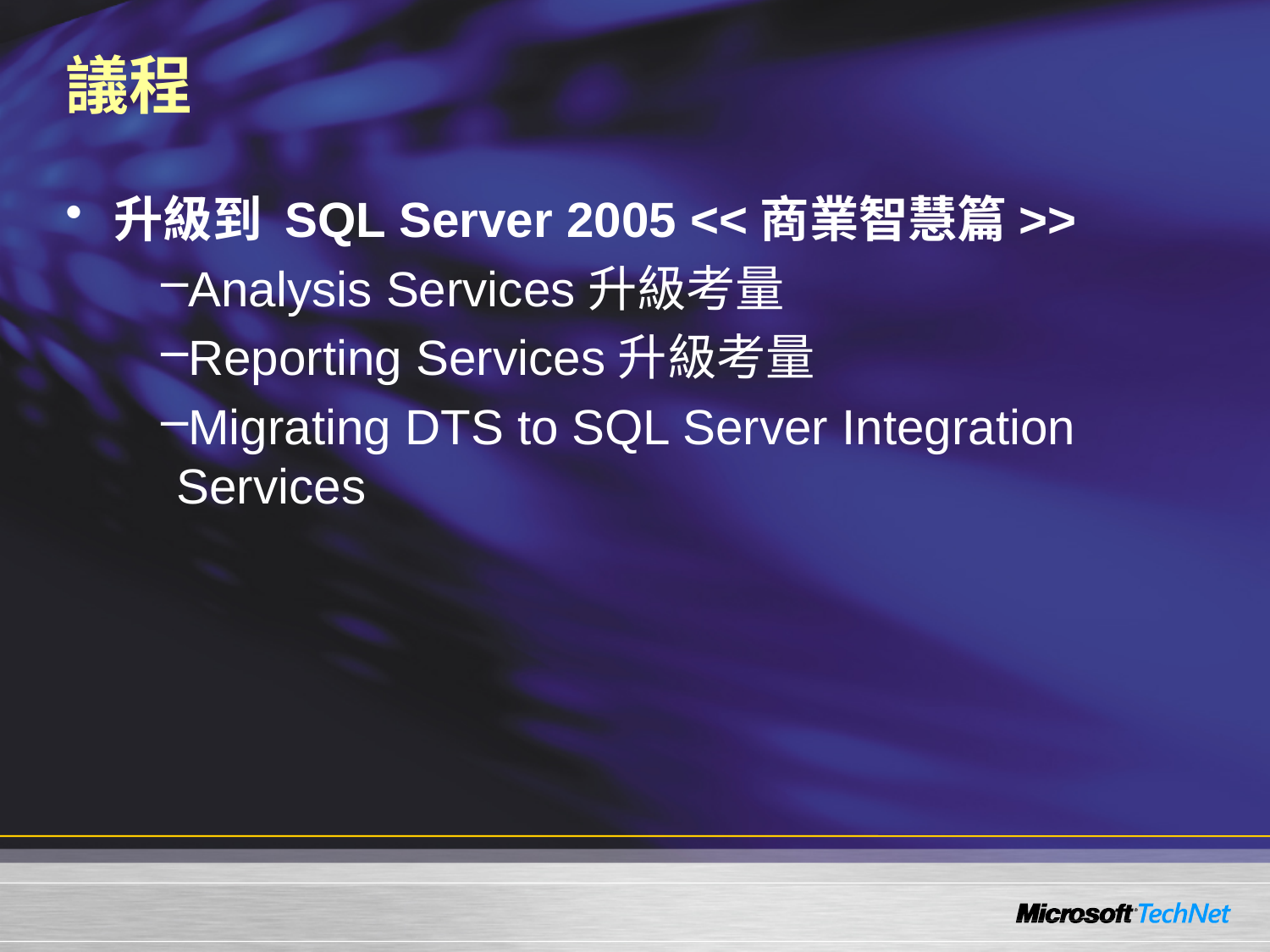

# 議程

升級到 SQL Server 2005 <<商業智慧篇>>
Analysis Services升級考量
Reporting Services升級考量
Migrating DTS to SQL Server Integration Services